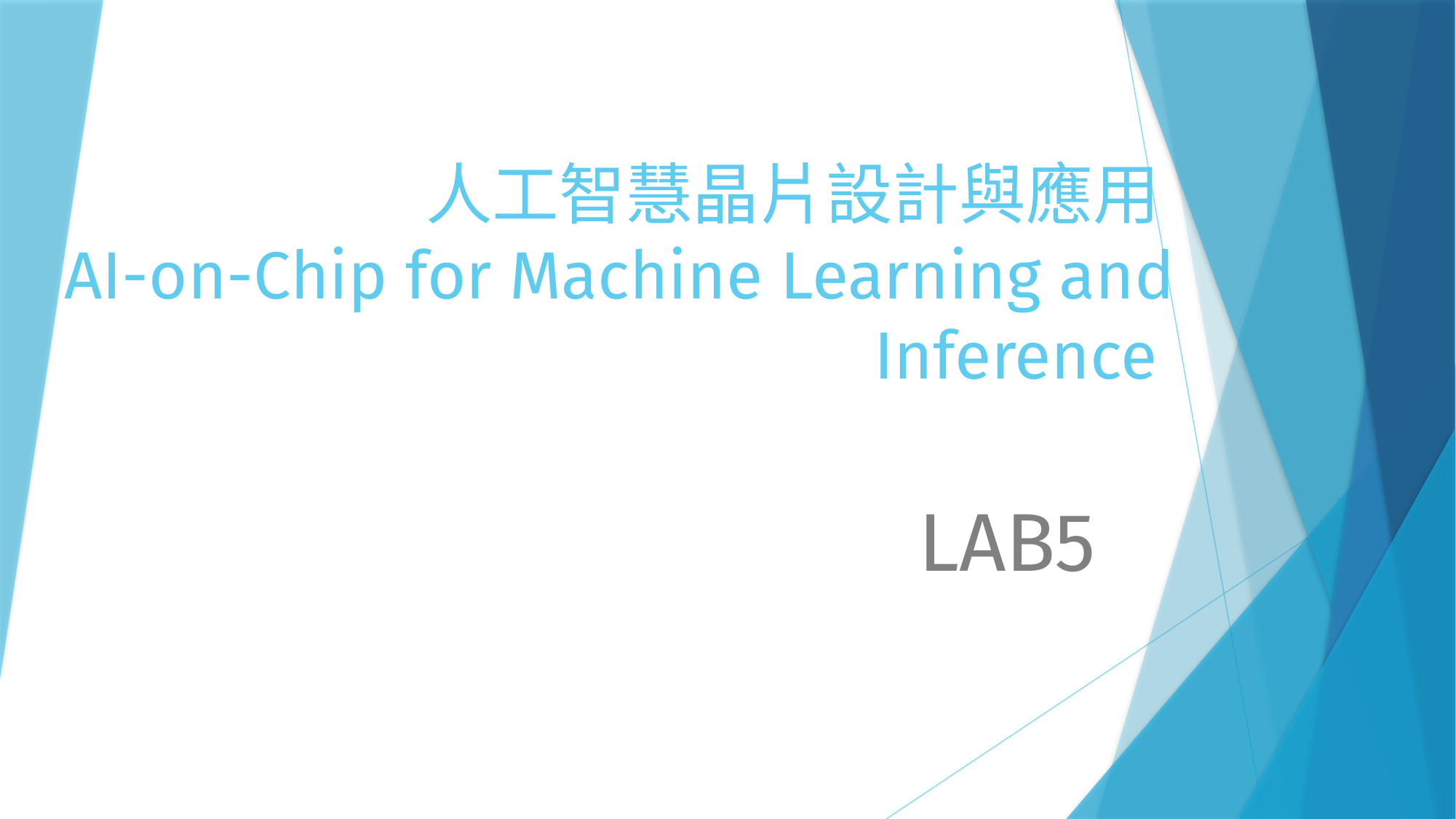

# 人工智慧晶片設計與應用 AI-on-Chip for Machine Learning and Inference
LAB5